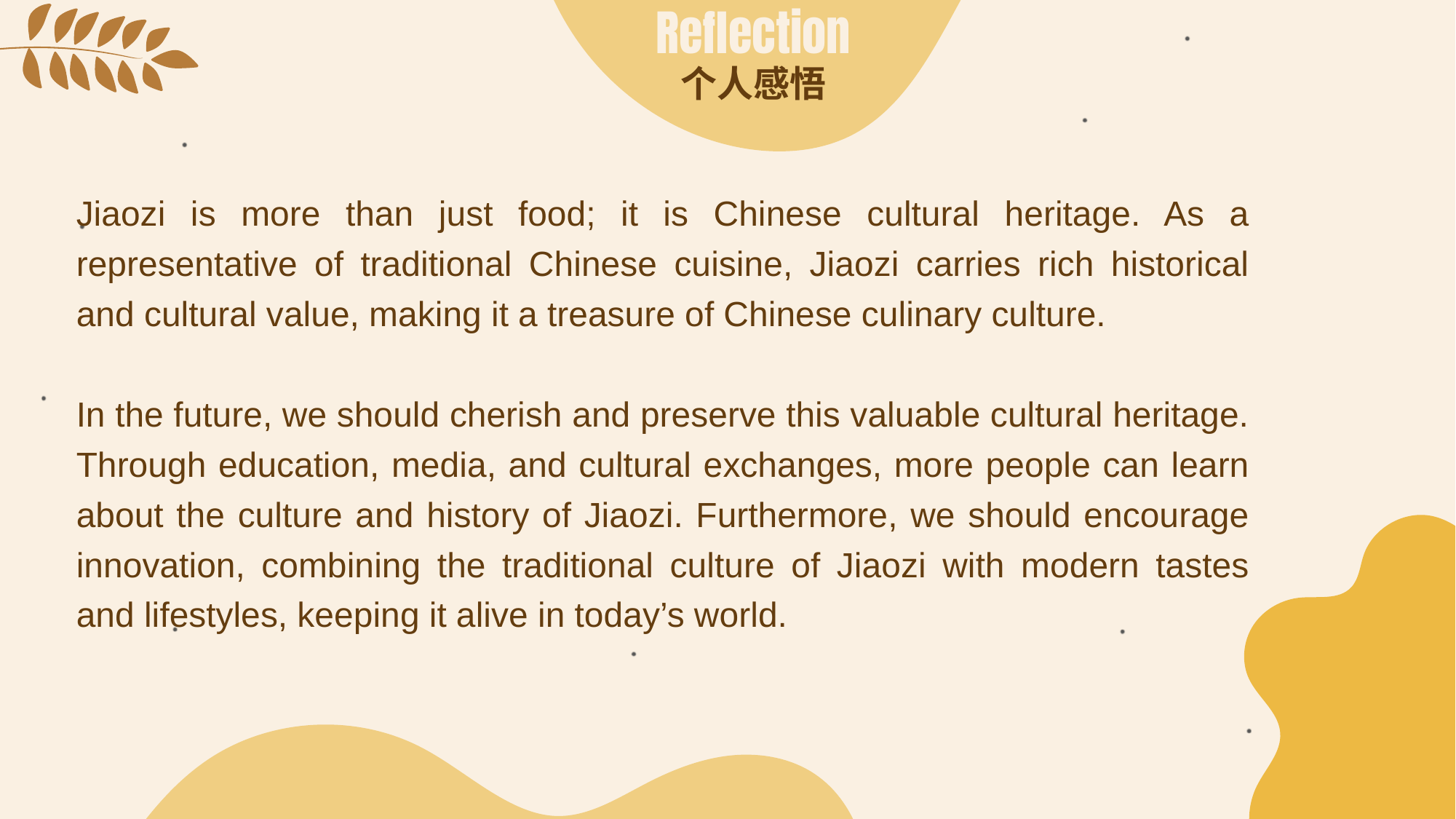

Reflection
个人感悟
Jiaozi is more than just food; it is Chinese cultural heritage. As a representative of traditional Chinese cuisine, Jiaozi carries rich historical and cultural value, making it a treasure of Chinese culinary culture.

In the future, we should cherish and preserve this valuable cultural heritage. Through education, media, and cultural exchanges, more people can learn about the culture and history of Jiaozi. Furthermore, we should encourage innovation, combining the traditional culture of Jiaozi with modern tastes and lifestyles, keeping it alive in today’s world.